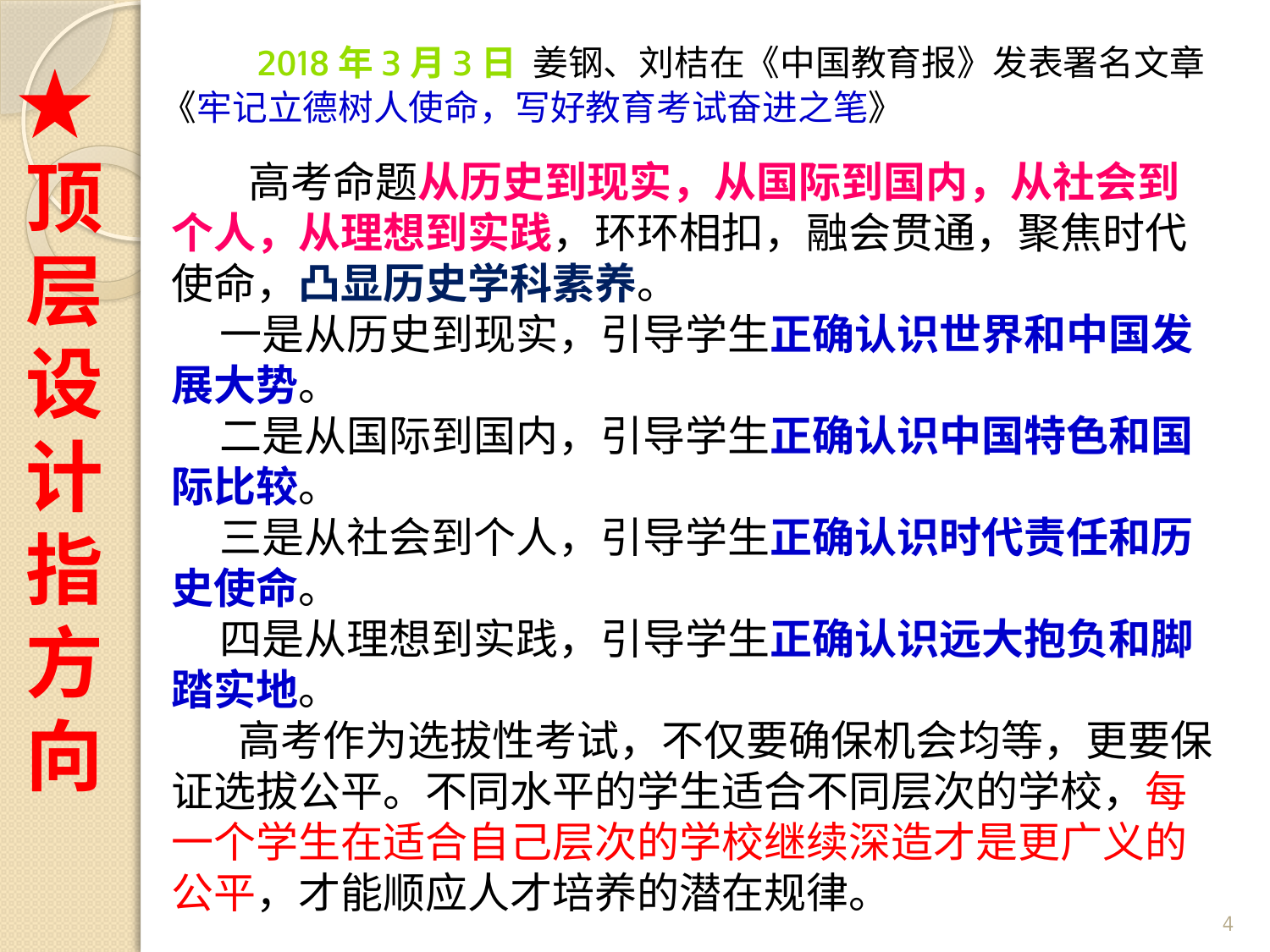

2018年3月3日  姜钢、刘桔在《中国教育报》发表署名文章《牢记立德树人使命，写好教育考试奋进之笔》
★顶层设计指方向
       高考命题从历史到现实，从国际到国内，从社会到个人，从理想到实践，环环相扣，融会贯通，聚焦时代使命，凸显历史学科素养。
    一是从历史到现实，引导学生正确认识世界和中国发展大势。
    二是从国际到国内，引导学生正确认识中国特色和国际比较。
    三是从社会到个人，引导学生正确认识时代责任和历史使命。
    四是从理想到实践，引导学生正确认识远大抱负和脚踏实地。
      高考作为选拔性考试，不仅要确保机会均等，更要保证选拔公平。不同水平的学生适合不同层次的学校，每一个学生在适合自己层次的学校继续深造才是更广义的公平，才能顺应人才培养的潜在规律。
4